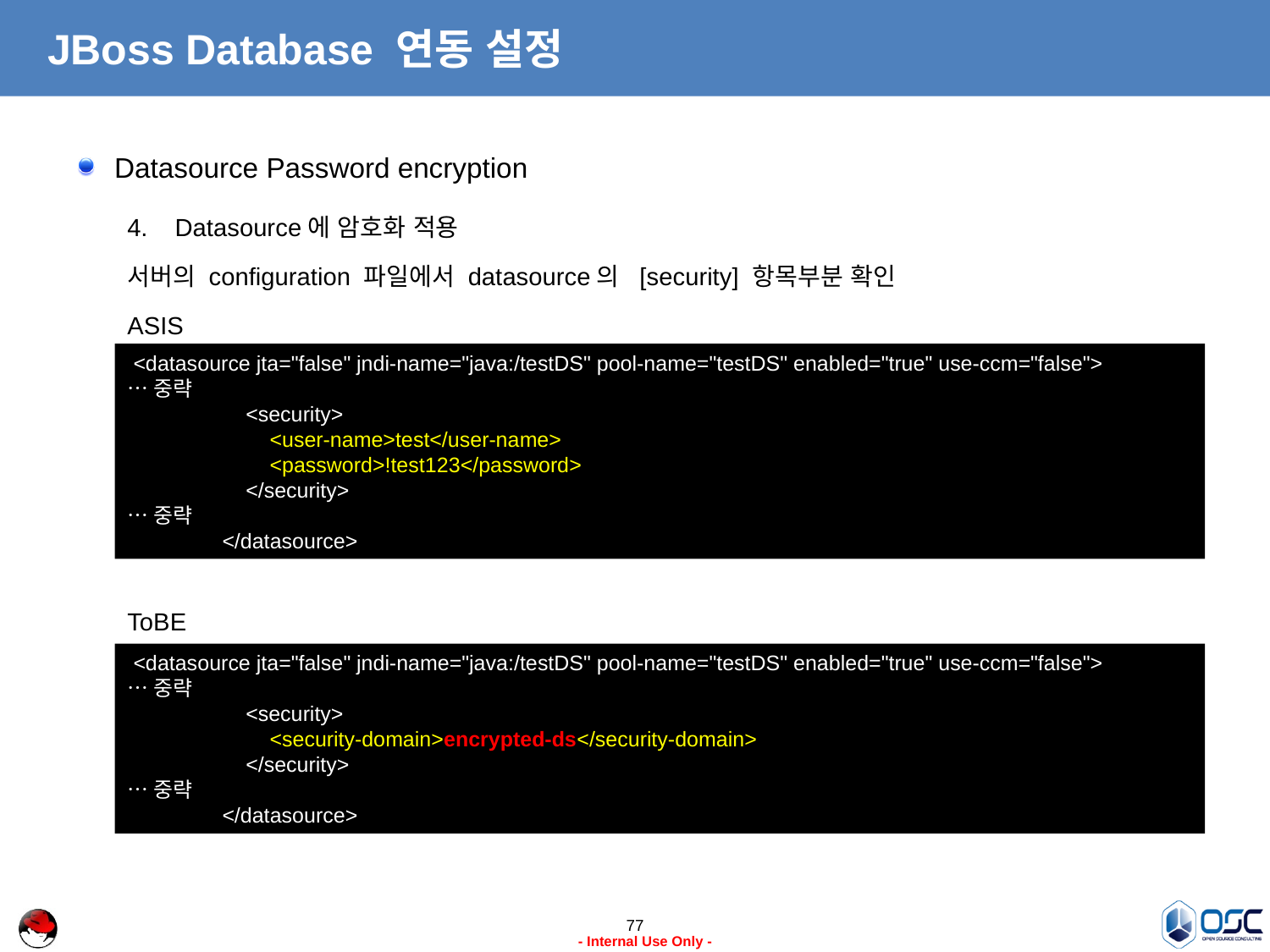

# JBoss Database 연동 설정
Datasource Password encryption
Datasource에 암호화 적용
서버의 configuration 파일에서 datasource의  [security] 항목부분 확인
ASIS

ToBE
 <datasource jta="false" jndi-name="java:/testDS" pool-name="testDS" enabled="true" use-ccm="false">
…중략
                    <security>
                        <user-name>test</user-name>
                        <password>!test123</password>
                    </security>
…중략
                </datasource>
 <datasource jta="false" jndi-name="java:/testDS" pool-name="testDS" enabled="true" use-ccm="false">
…중략
                    <security>
                        <security-domain>encrypted-ds</security-domain>
                    </security>
…중략
                </datasource>